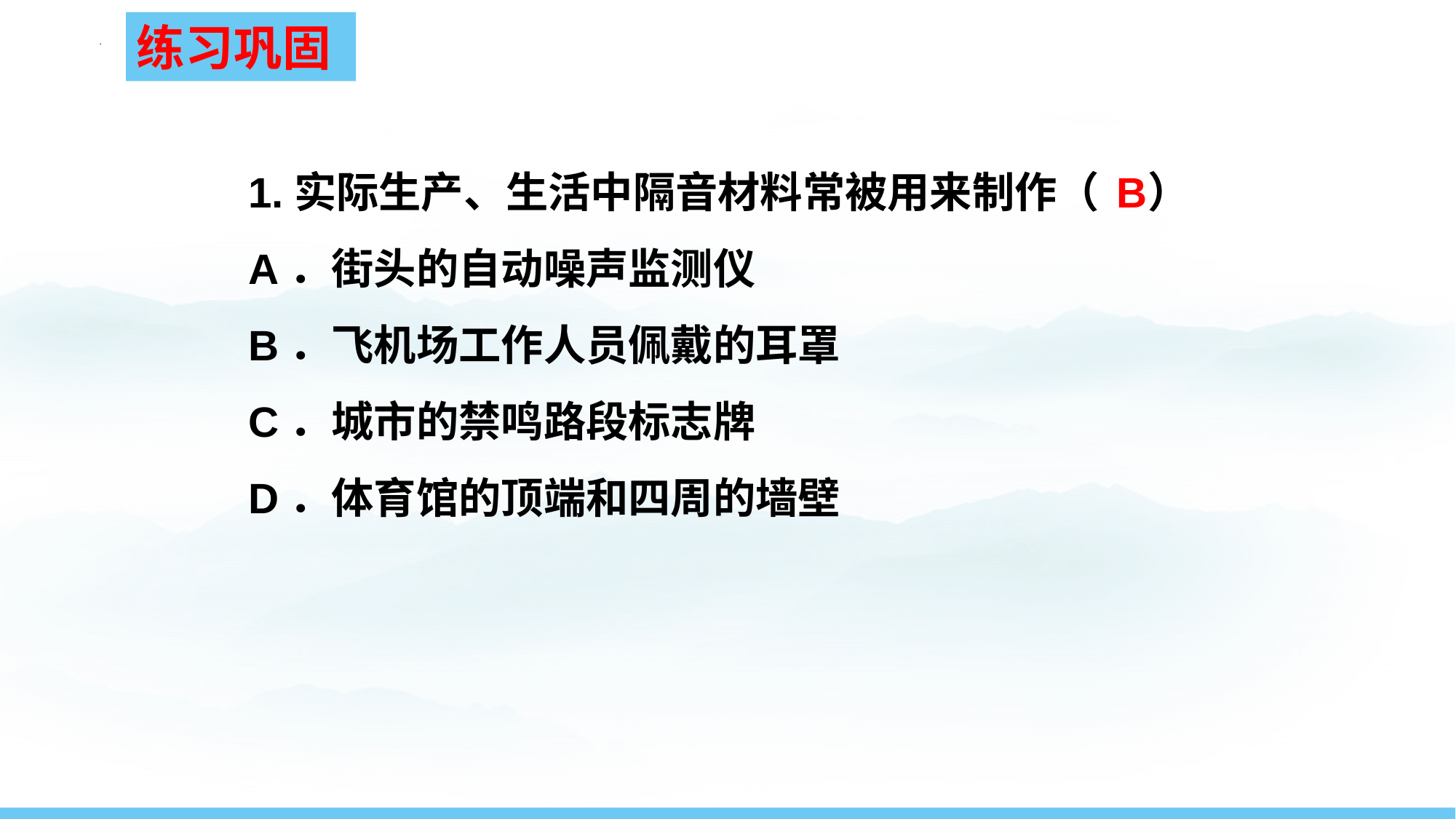

练习巩固
1.实际生产、生活中隔音材料常被用来制作（     ）
A．街头的自动噪声监测仪
B．飞机场工作人员佩戴的耳罩
C．城市的禁鸣路段标志牌
D．体育馆的顶端和四周的墙壁
B